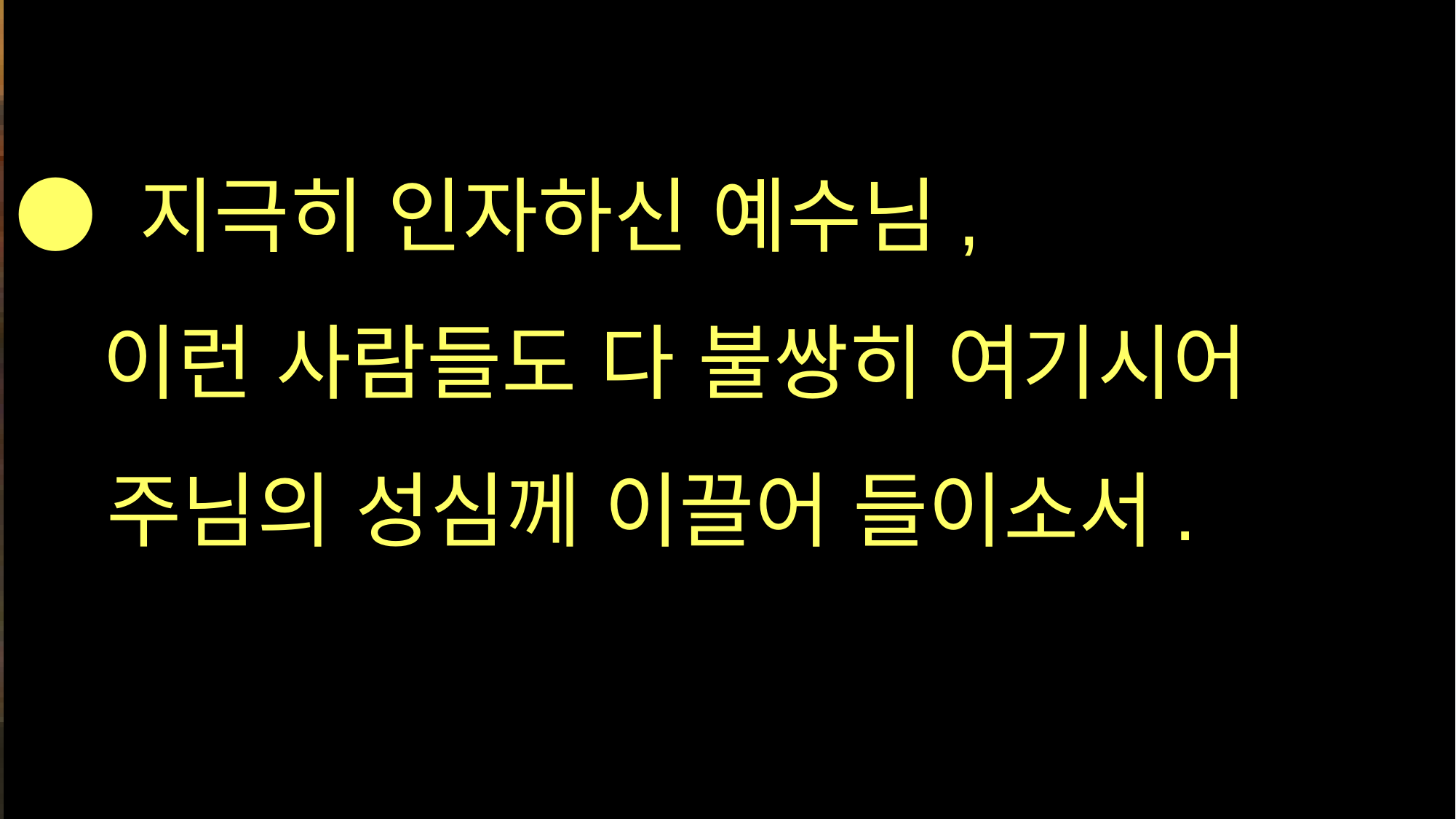

# ● 지극히 인자하신 예수님, 이런 사람들도 다 불쌍히 여기시어     주님의 성심께 이끌어 들이소서.